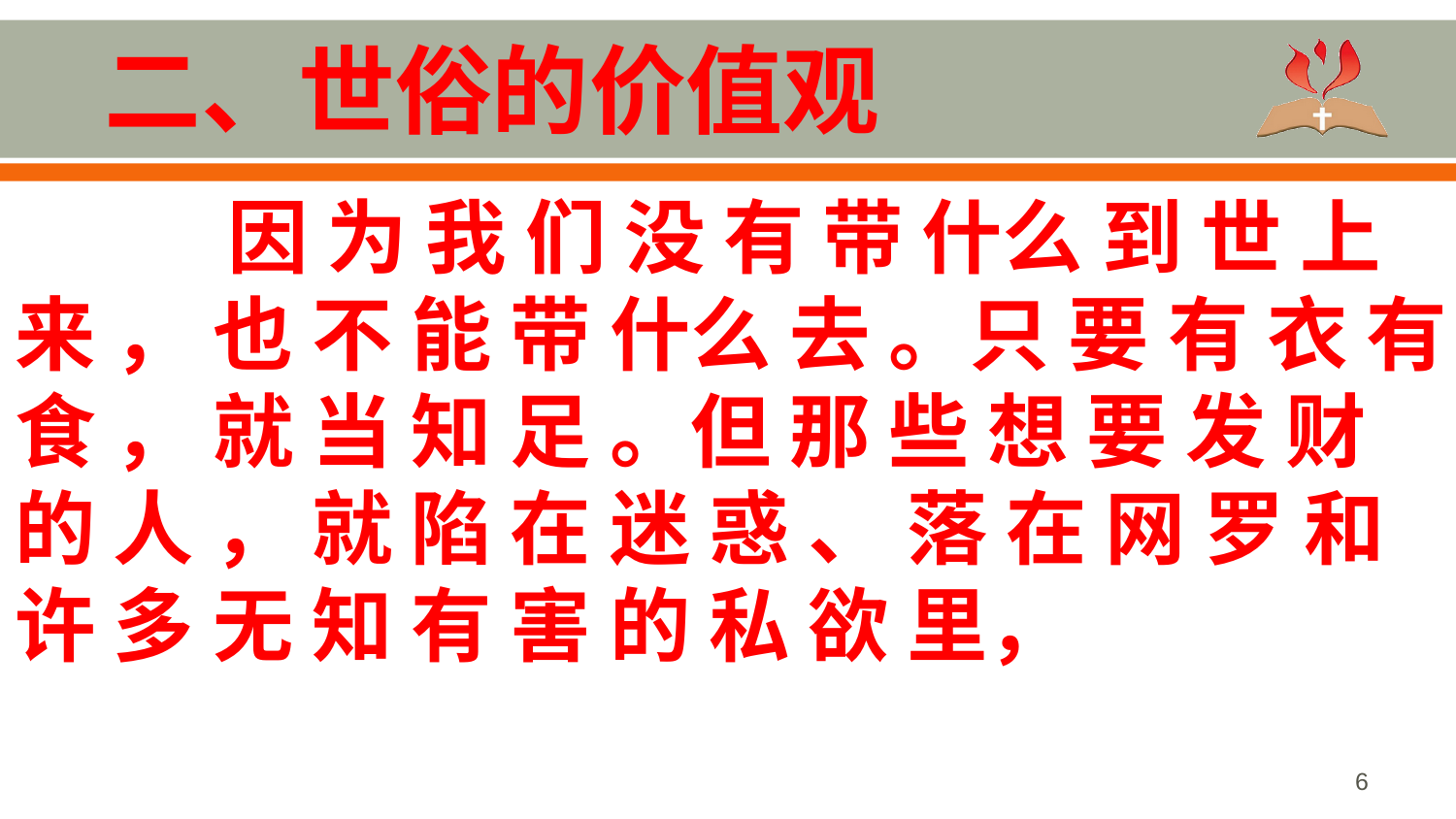

# 二、世俗的价值观
        因 为 我 们 没 有 带 什么 到 世 上 来 ， 也 不 能 带 什么 去 。只 要 有 衣 有 食 ， 就 当 知 足 。但 那 些 想 要 发 财 的 人 ， 就 陷 在 迷 惑 、 落 在 网 罗 和 许 多 无 知 有 害 的 私 欲 里，
6